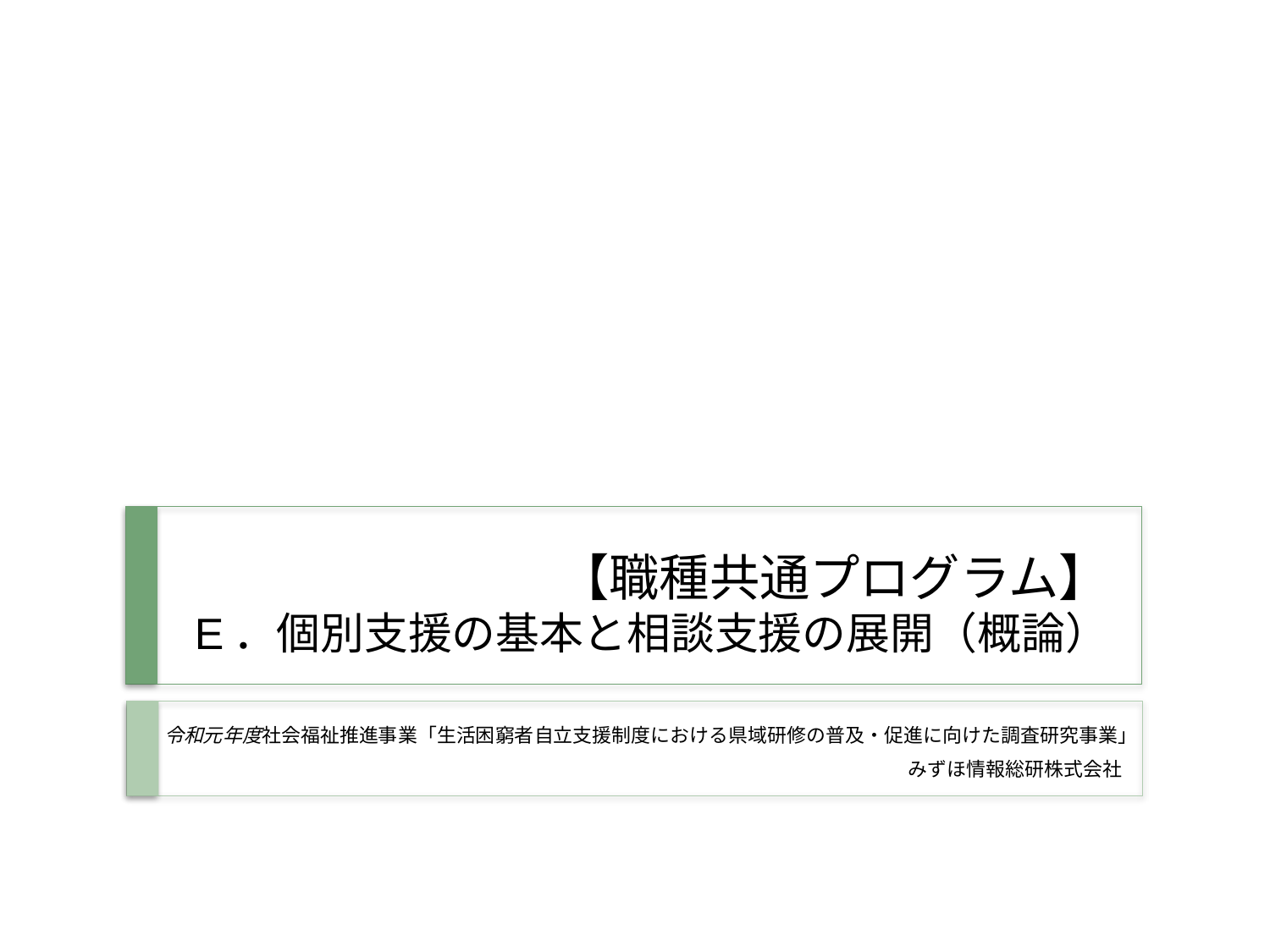

# 【職種共通プログラム】 E．個別支援の基本と相談支援の展開（概論）
令和元年度社会福祉推進事業「生活困窮者自立支援制度における県域研修の普及・促進に向けた調査研究事業」
　　　　　　　　　　　　　　　　　　　　　　　　　　　　　　　　　　　　　　みずほ情報総研株式会社